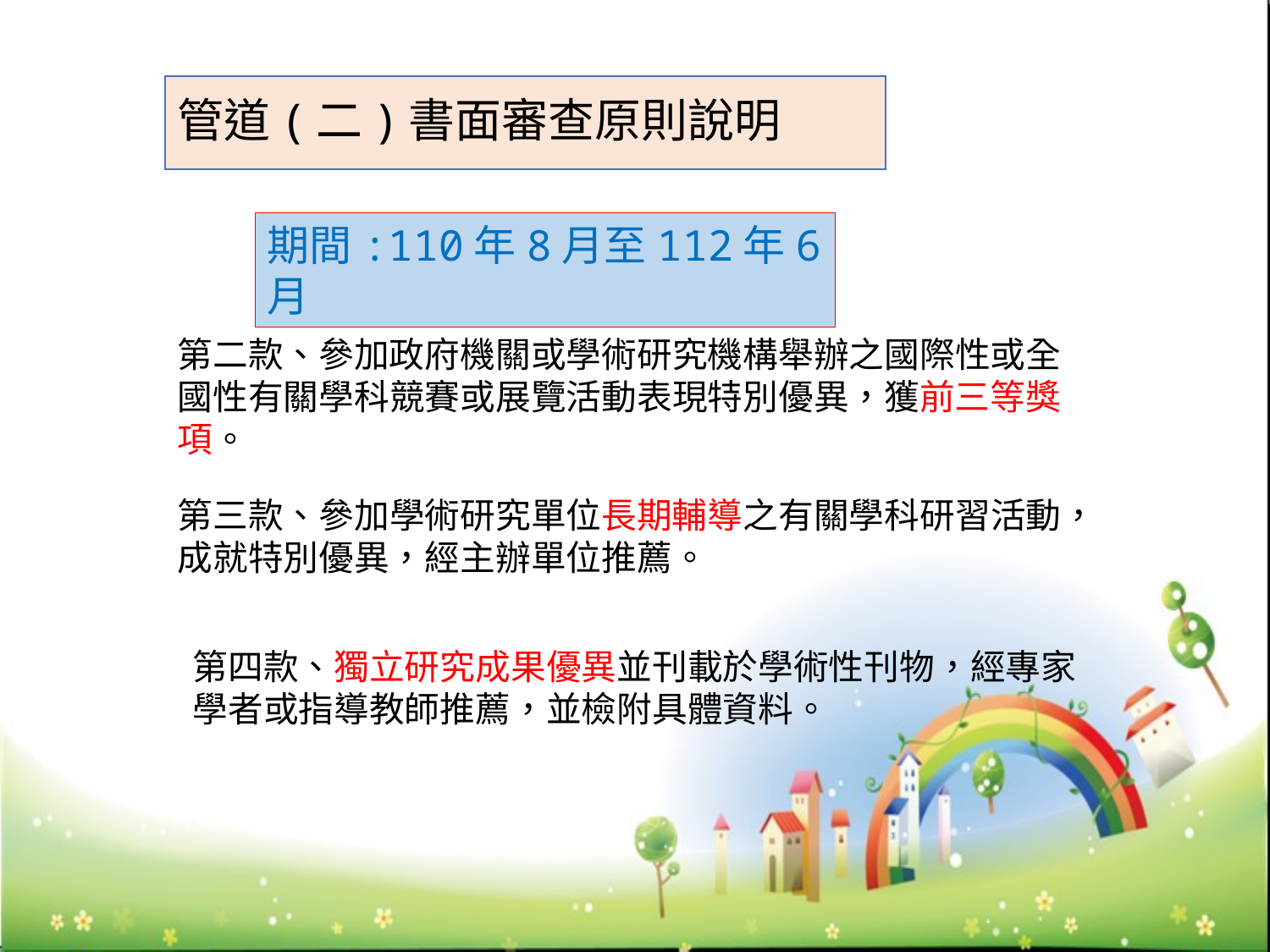

# 管道(二)書面審查原則說明
期間:110年8月至112年6月
第二款、參加政府機關或學術研究機構舉辦之國際性或全國性有關學科競賽或展覽活動表現特別優異，獲前三等獎項。
第三款、參加學術研究單位長期輔導之有關學科研習活動，成就特別優異，經主辦單位推薦。
第四款、獨立研究成果優異並刊載於學術性刊物，經專家學者或指導教師推薦，並檢附具體資料。